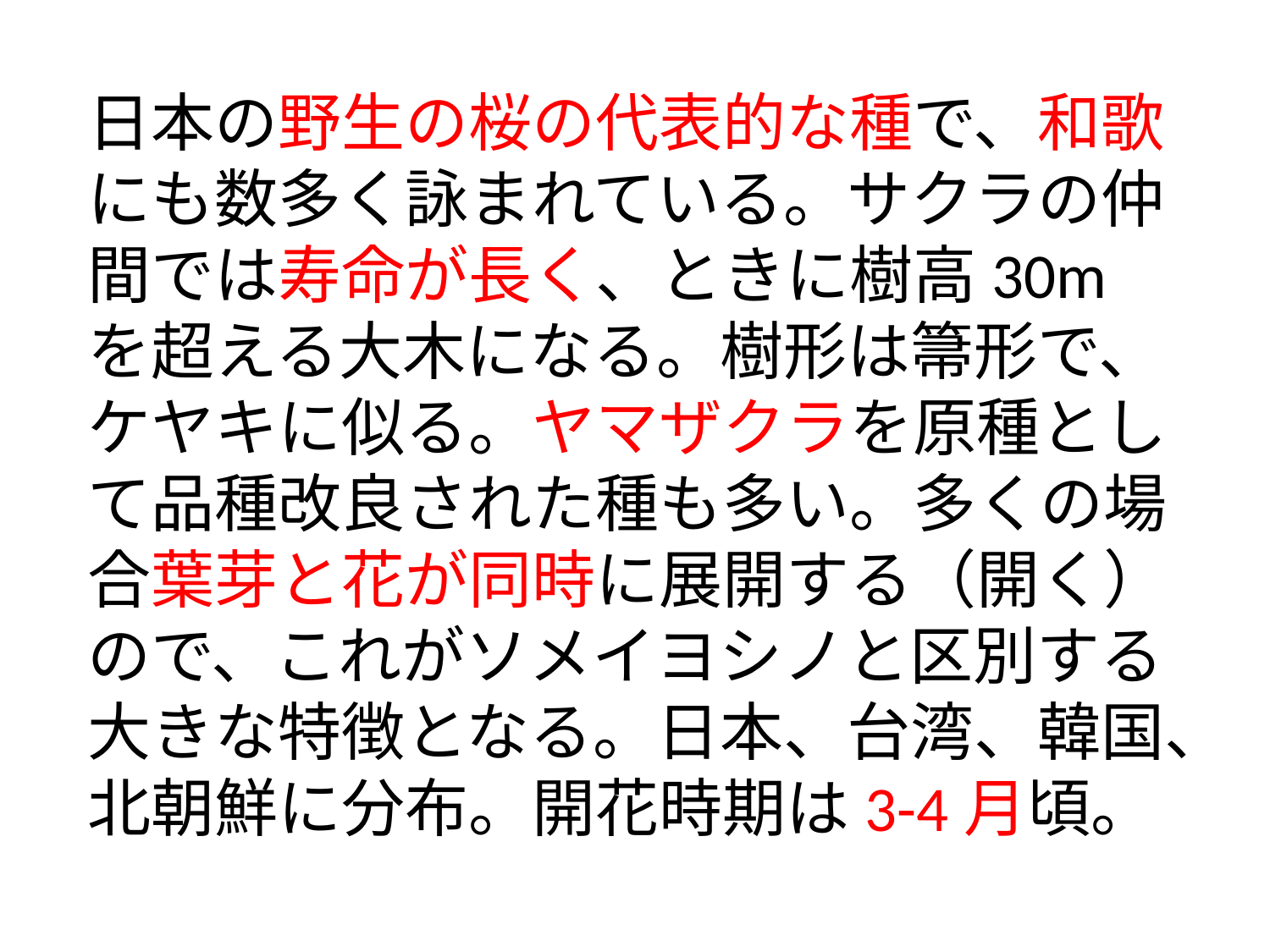

日本の野生の桜の代表的な種で、和歌にも数多く詠まれている。サクラの仲間では寿命が長く、ときに樹高30mを超える大木になる。樹形は箒形で、ケヤキに似る。ヤマザクラを原種として品種改良された種も多い。多くの場合葉芽と花が同時に展開する（開く）ので、これがソメイヨシノと区別する大きな特徴となる。日本、台湾、韓国、北朝鮮に分布。開花時期は3-4月頃。